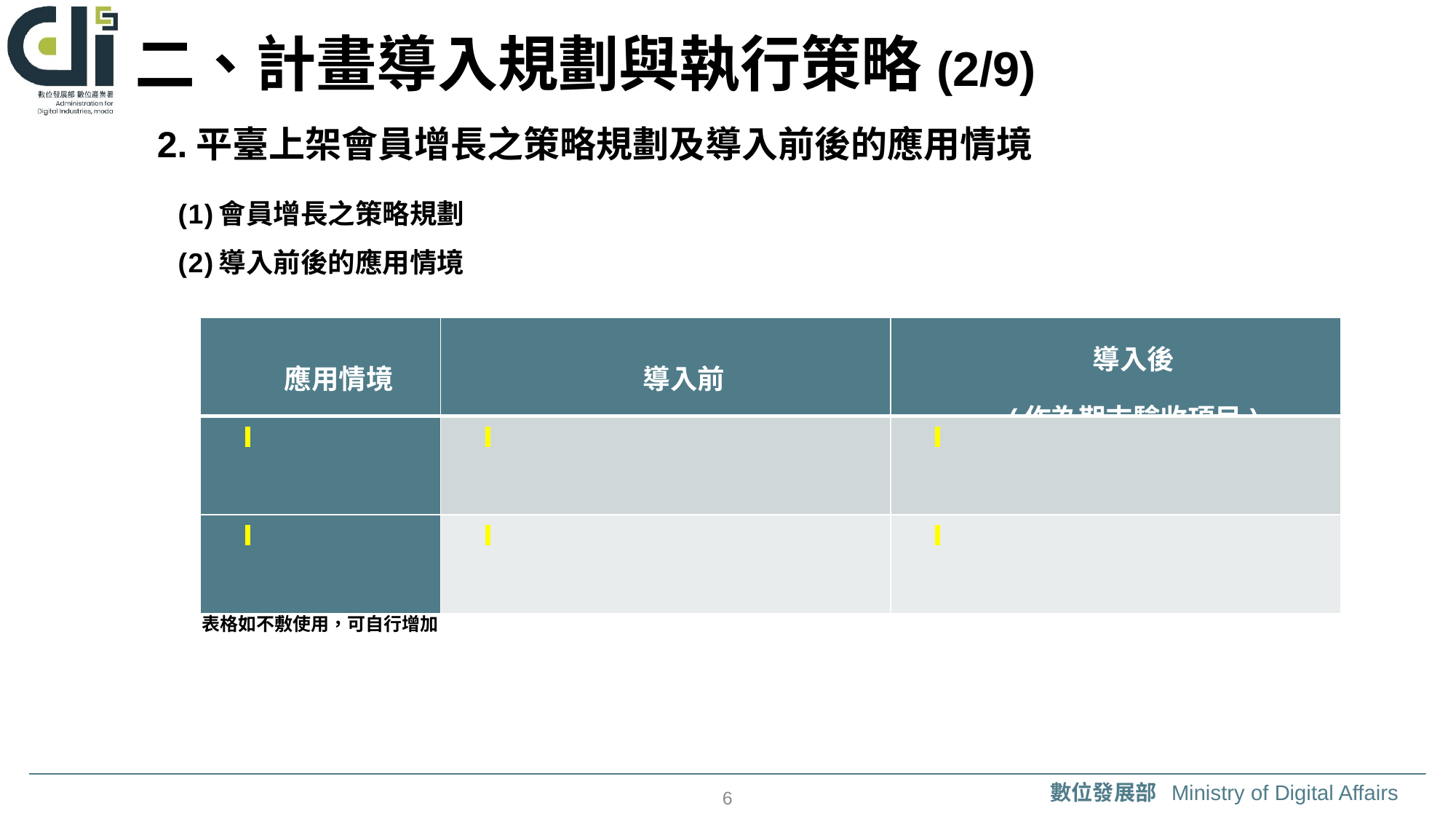

# 二、計畫導入規劃與執行策略(2/9)
  2.平臺上架會員增長之策略規劃及導入前後的應用情境
會員增長之策略規劃
導入前後的應用情境
| 應用情境 | 導入前 | 導入後 (作為期末驗收項目) |
| --- | --- | --- |
|  |  |  |
|  |  |  |
表格如不敷使用，可自行增加
6